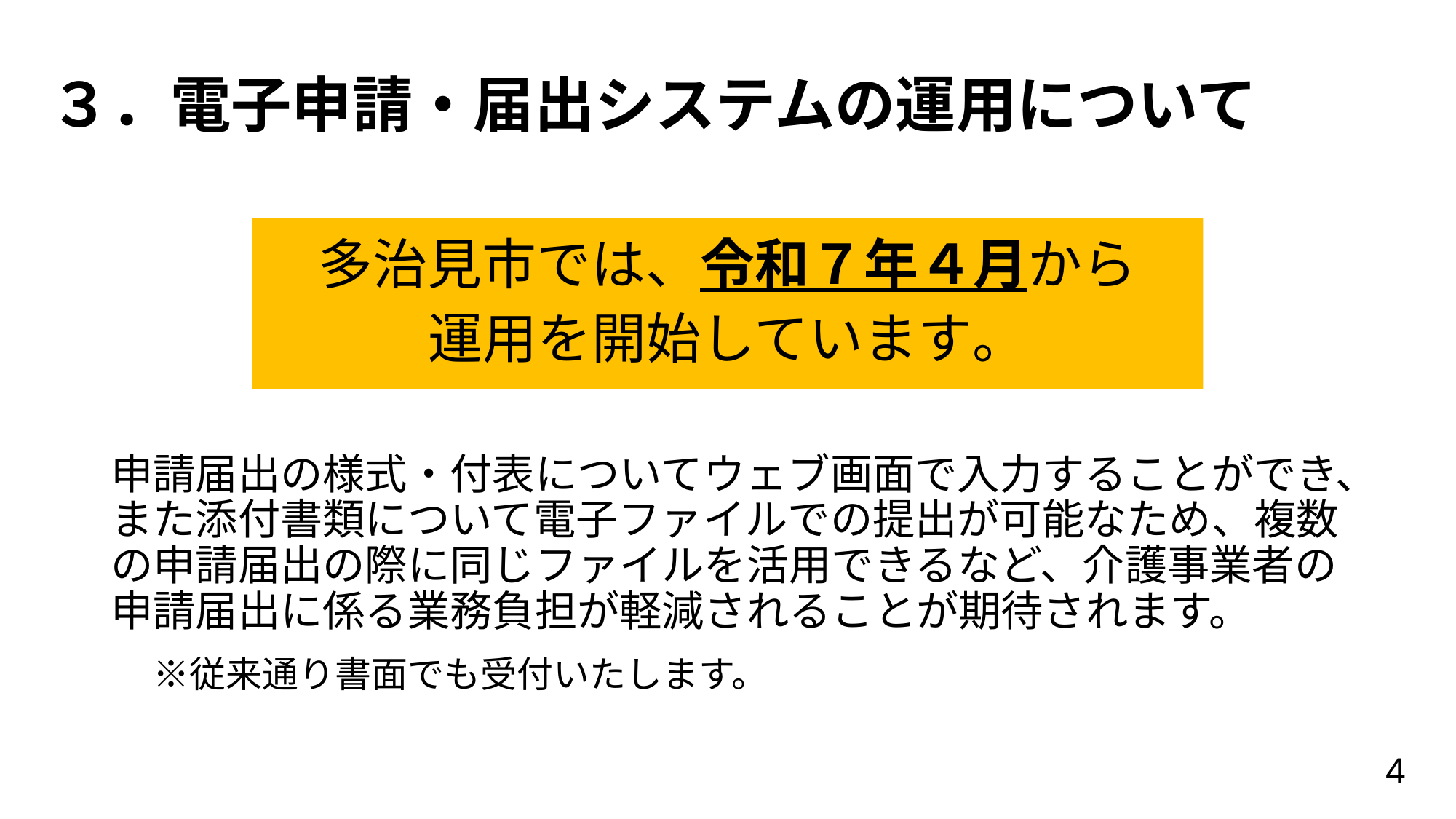

# ３．電子申請・届出システムの運用について

申請届出の様式・付表についてウェブ画面で入力することができ、また添付書類について電子ファイルでの提出が可能なため、複数の申請届出の際に同じファイルを活用できるなど、介護事業者の申請届出に係る業務負担が軽減されることが期待されます。
　※従来通り書面でも受付いたします。
多治見市では、令和７年４月から
運用を開始しています。
4